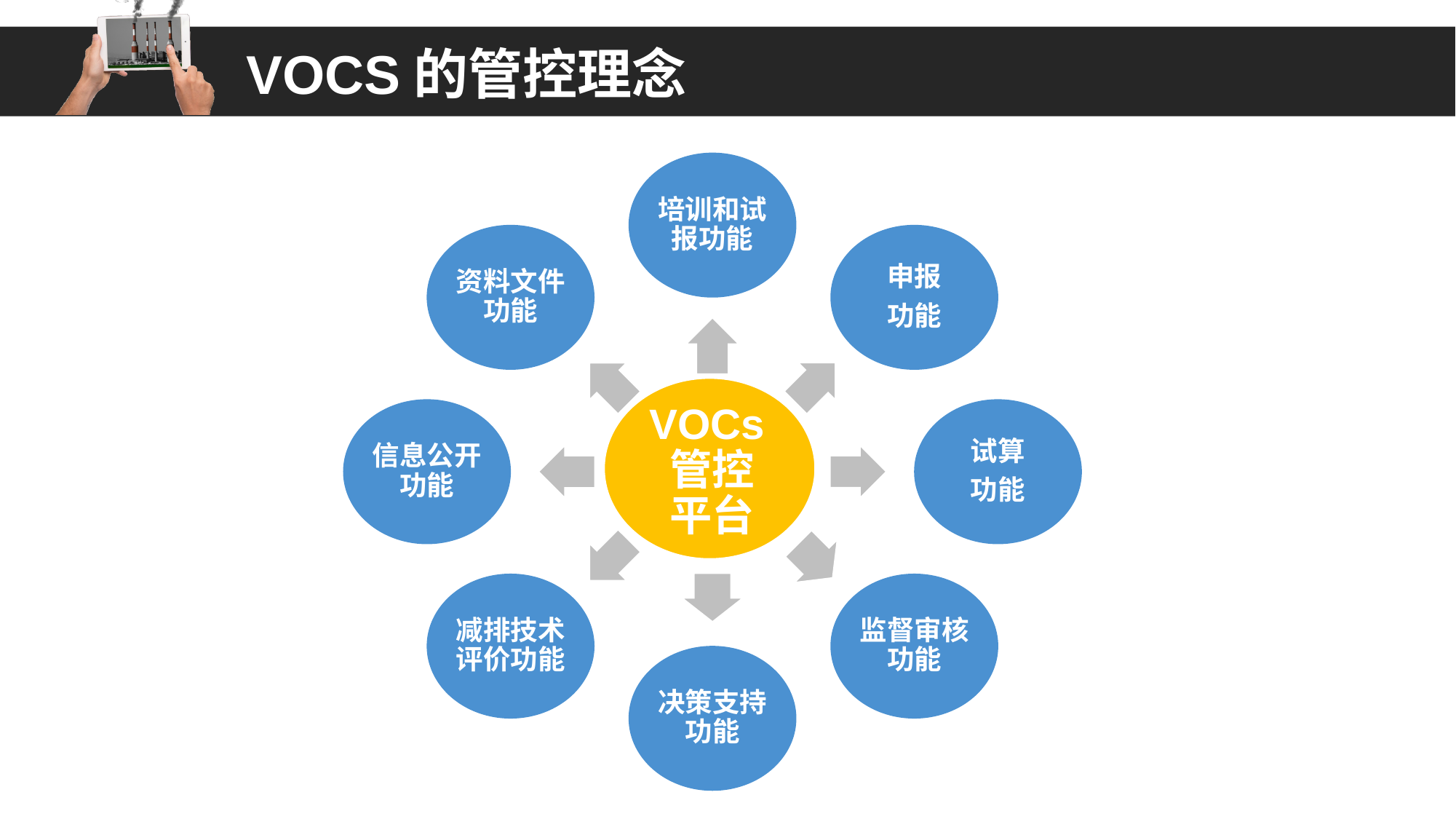

VOCs的管控理念

培训和试报功能

资料文件功能
申报
功能

VOCs管控平台
信息公开功能
试算
功能

减排技术评价功能
监督审核功能

决策支持功能